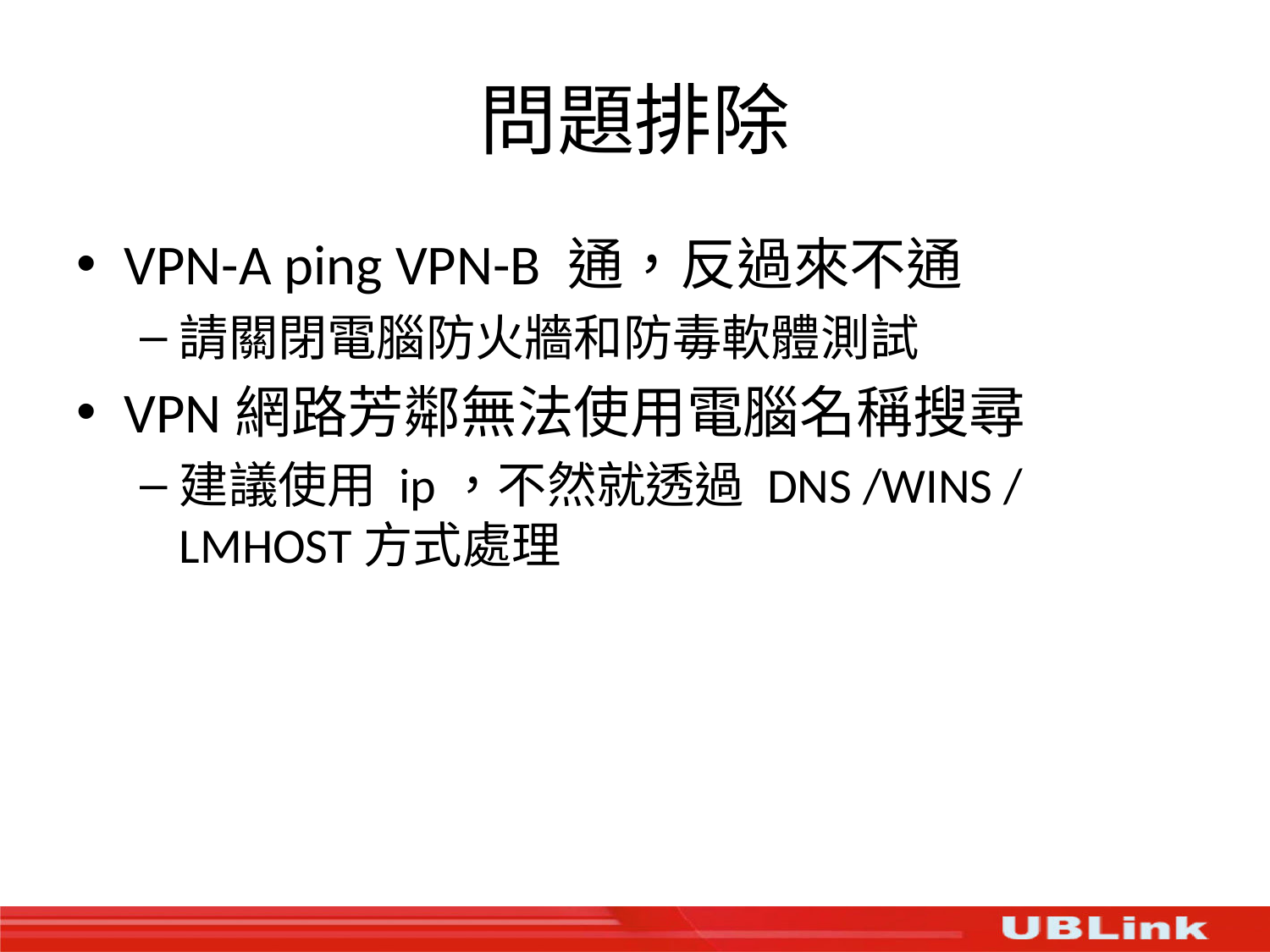

# 問題排除
VPN-A ping VPN-B 通，反過來不通
請關閉電腦防火牆和防毒軟體測試
VPN網路芳鄰無法使用電腦名稱搜尋
建議使用 ip，不然就透過 DNS /WINS / LMHOST方式處理